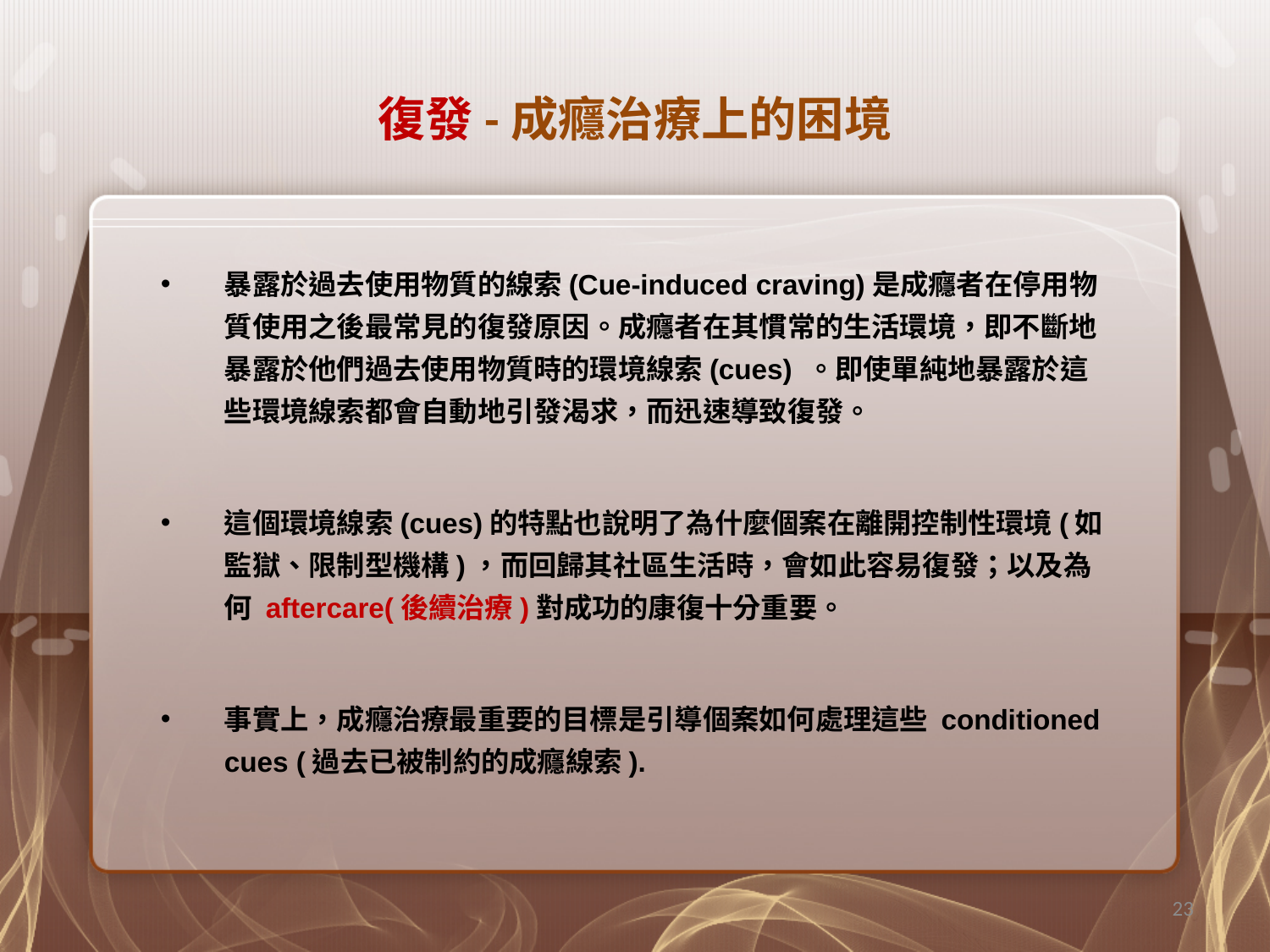

#
復發-成癮治療上的困境

暴露於過去使用物質的線索(Cue-induced craving)是成癮者在停用物質使用之後最常見的復發原因。成癮者在其慣常的生活環境，即不斷地暴露於他們過去使用物質時的環境線索(cues) 。即使單純地暴露於這些環境線索都會自動地引發渴求，而迅速導致復發。

這個環境線索(cues)的特點也說明了為什麼個案在離開控制性環境(如監獄、限制型機構)，而回歸其社區生活時，會如此容易復發；以及為何 aftercare(後續治療)對成功的康復十分重要。

事實上，成癮治療最重要的目標是引導個案如何處理這些 conditioned cues (過去已被制約的成癮線索).

23